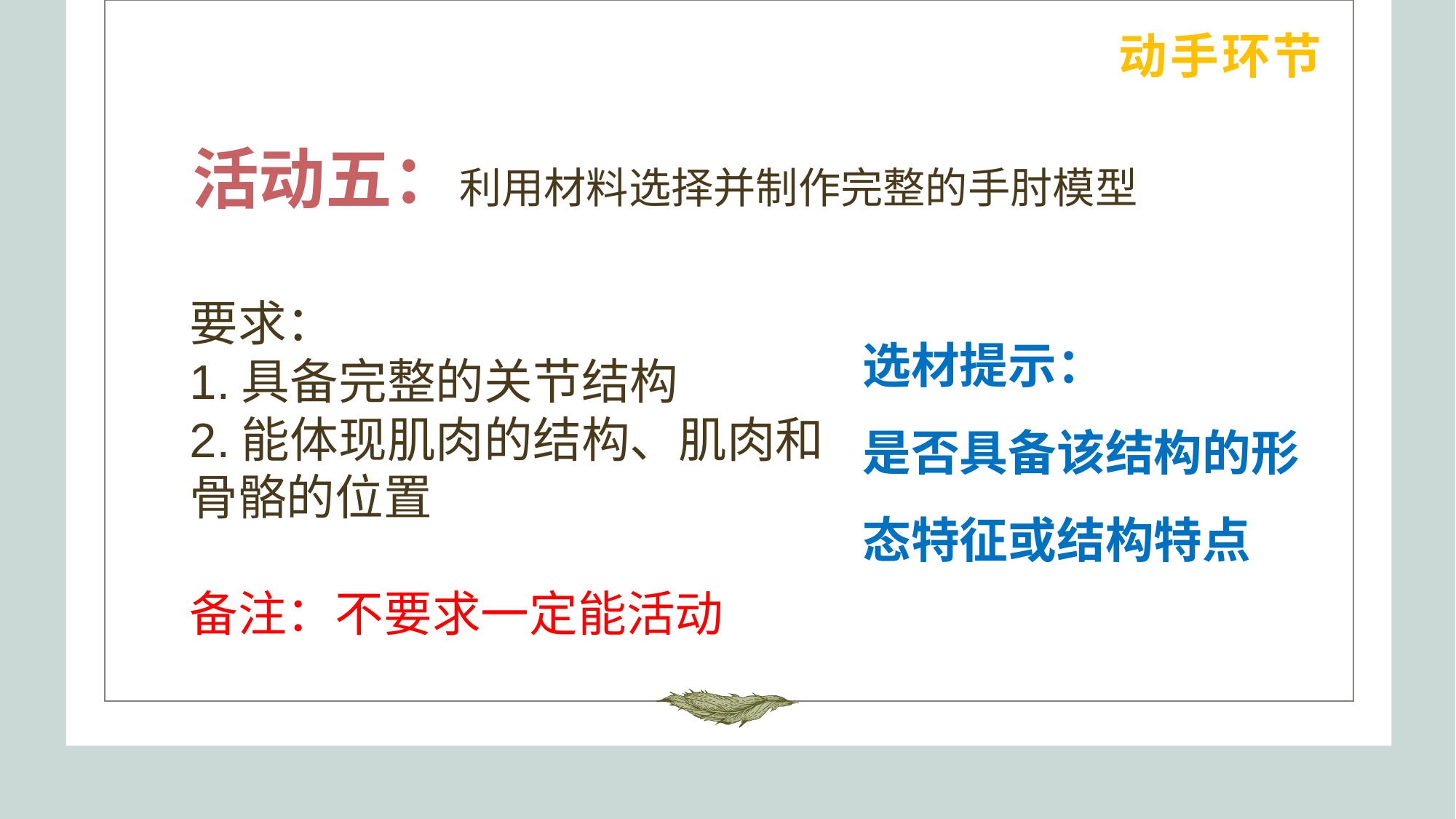

动手环节
活动五：利用材料选择并制作完整的手肘模型
要求：
1.具备完整的关节结构
2.能体现肌肉的结构、肌肉和骨骼的位置

备注：不要求一定能活动
选材提示：
是否具备该结构的形态特征或结构特点

14